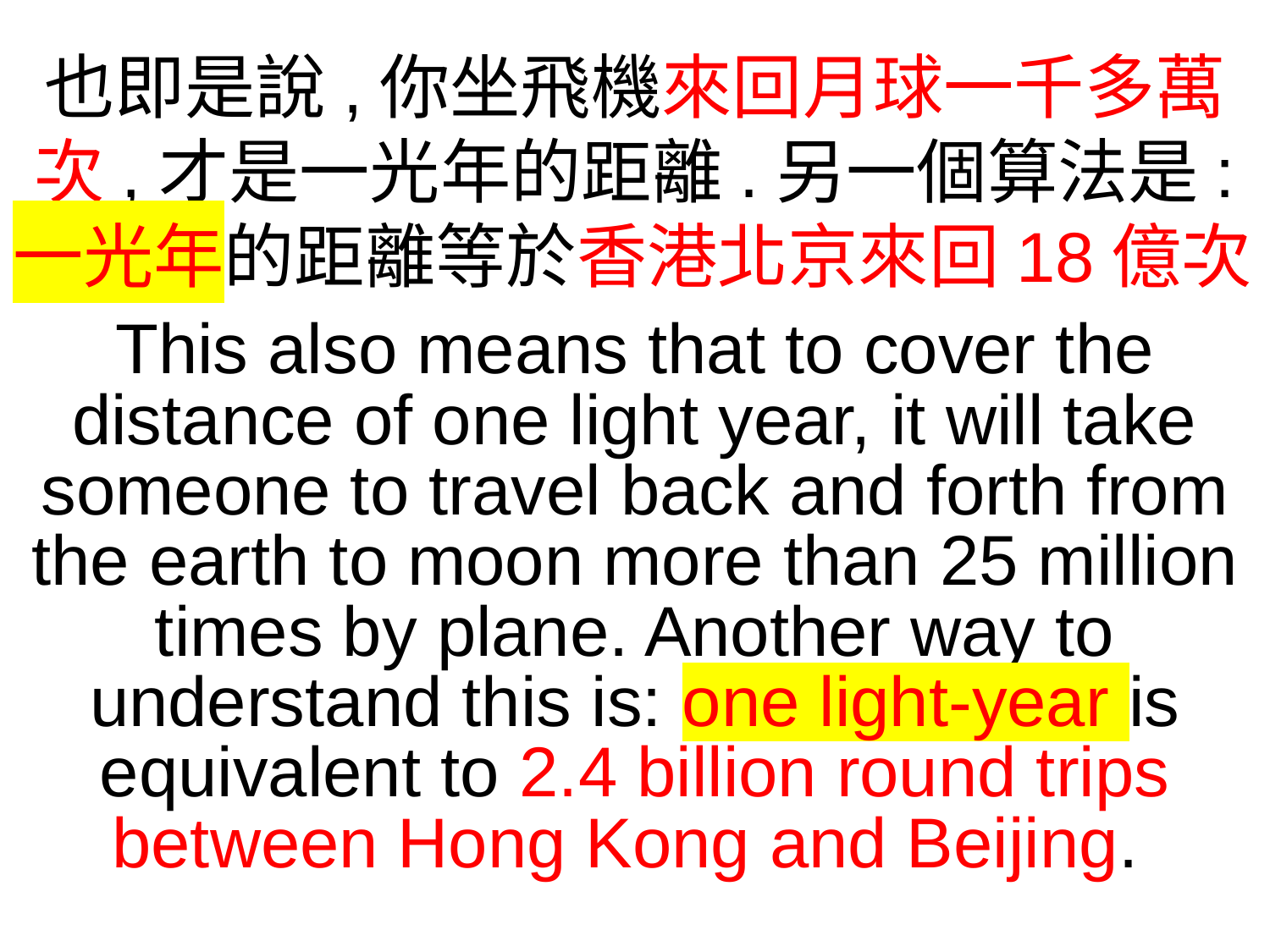

也即是說,你坐飛機來回月球一千多萬次,才是一光年的距離.另一個算法是:
一光年的距離等於香港北京來回18億次.
This also means that to cover the distance of one light year, it will take someone to travel back and forth from the earth to moon more than 25 million times by plane. Another way to understand this is: one light-year is equivalent to 2.4 billion round trips between Hong Kong and Beijing.